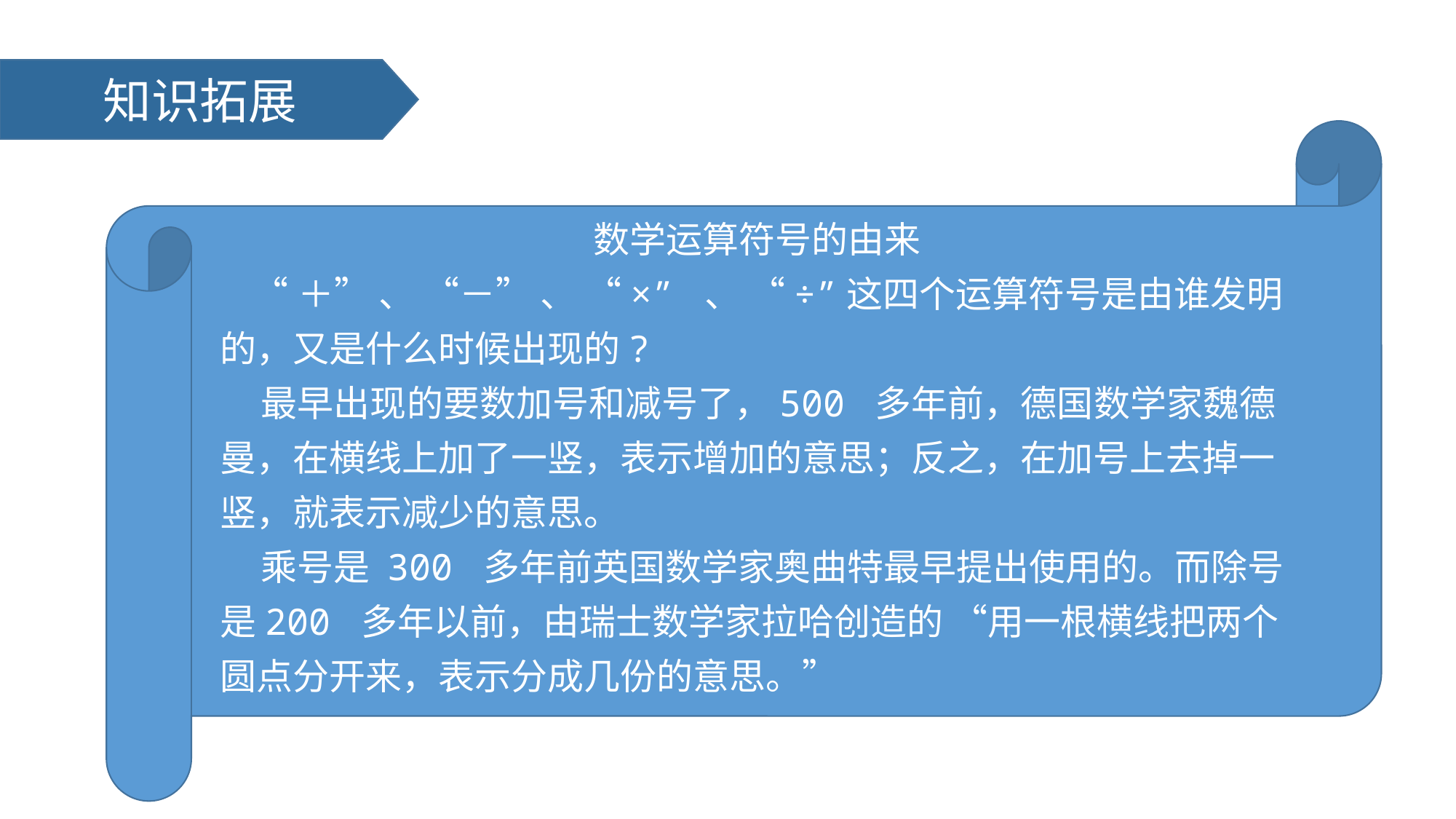

知识拓展

数学运算符号的由来
    “＋” 、 “－” 、 “×” 、 “÷”这四个运算符号是由谁发明的，又是什么时候出现的?
    最早出现的要数加号和减号了，500 多年前，德国数学家魏德曼，在横线上加了一竖，表示增加的意思；反之，在加号上去掉一竖，就表示减少的意思。
    乘号是 300 多年前英国数学家奥曲特最早提出使用的。而除号是200 多年以前，由瑞士数学家拉哈创造的 “用一根横线把两个圆点分开来，表示分成几份的意思。”